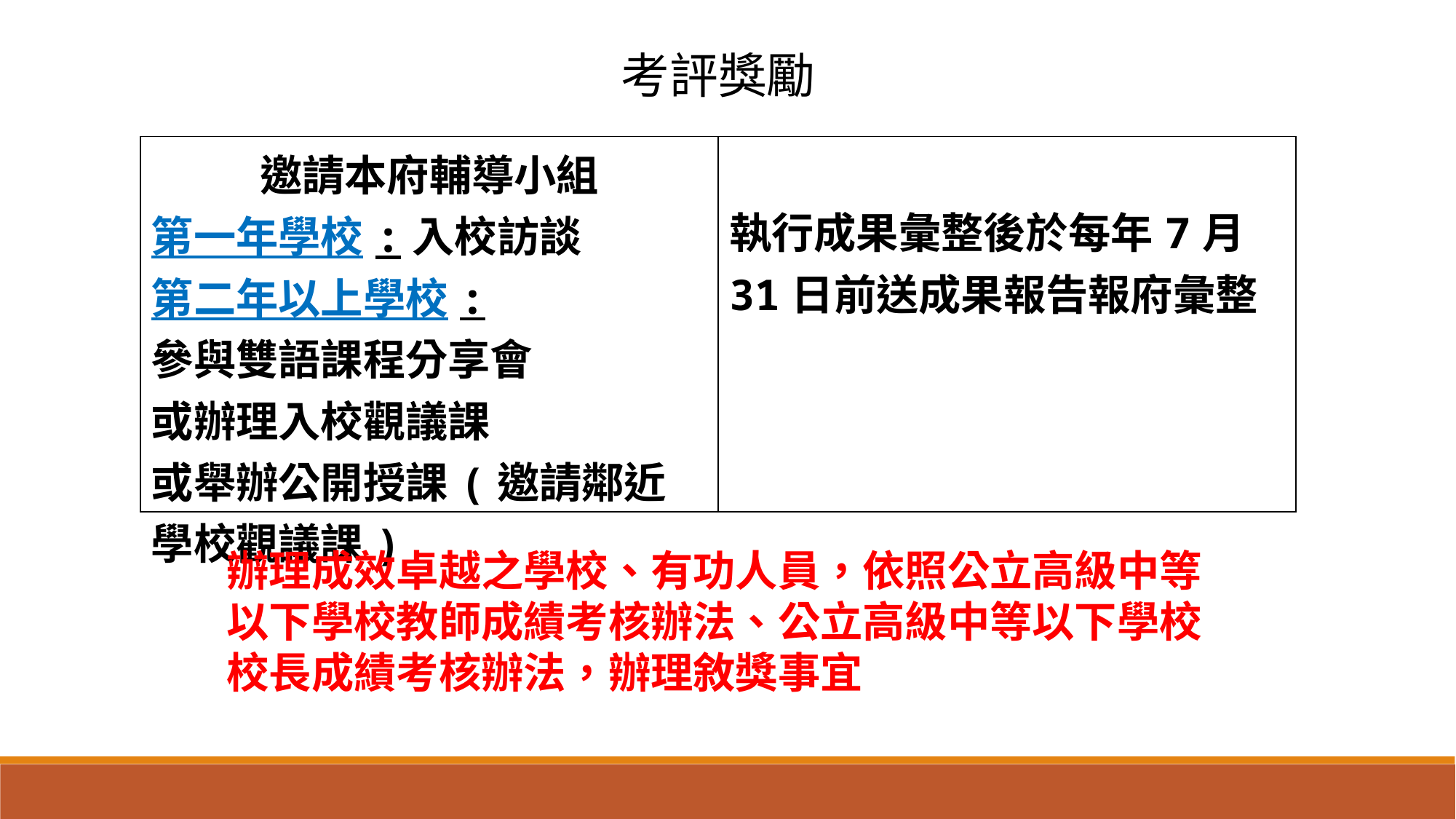

考評獎勵
| 邀請本府輔導小組 第一年學校:入校訪談 第二年以上學校: 參與雙語課程分享會 或辦理入校觀議課 或舉辦公開授課(邀請鄰近學校觀議課) | 執行成果彙整後於每年7月31日前送成果報告報府彙整 |
| --- | --- |
辦理成效卓越之學校、有功人員，依照公立高級中等以下學校教師成績考核辦法、公立高級中等以下學校校長成績考核辦法，辦理敘獎事宜